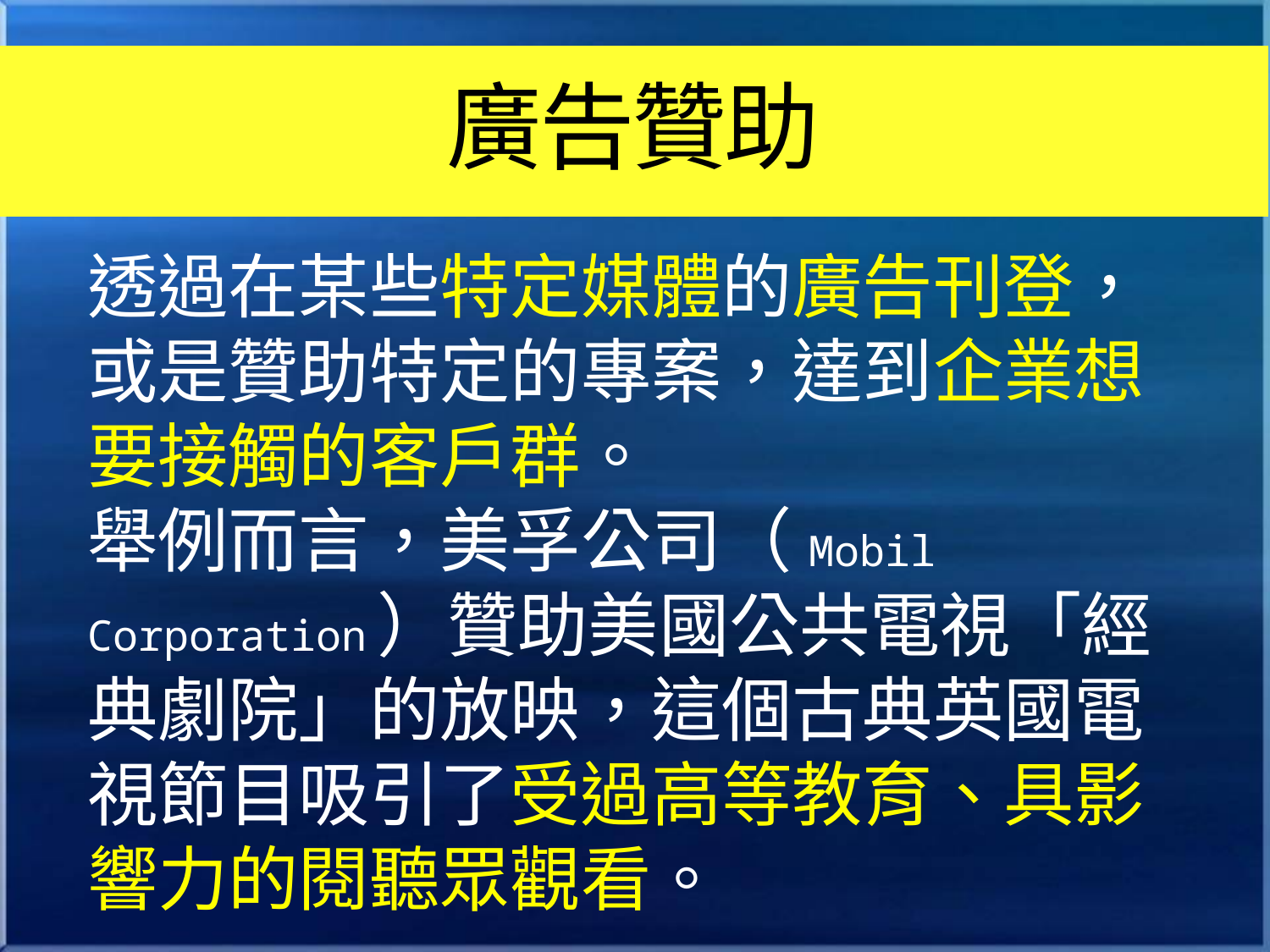

廣告贊助
透過在某些特定媒體的廣告刊登，或是贊助特定的專案，達到企業想要接觸的客戶群。
舉例而言，美孚公司（Mobil Corporation）贊助美國公共電視「經典劇院」的放映，這個古典英國電視節目吸引了受過高等教育、具影響力的閱聽眾觀看。